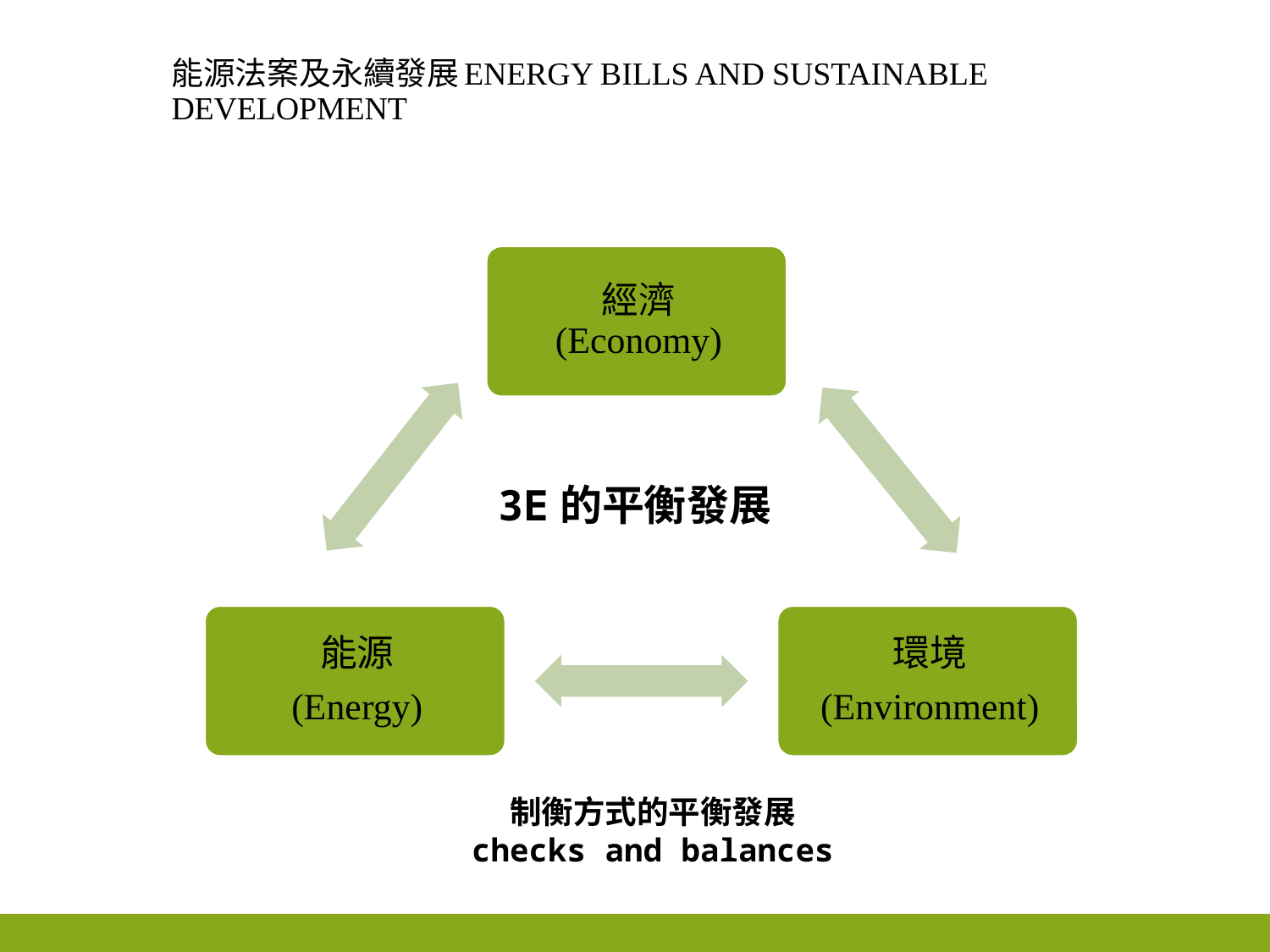

# 能源法案及永續發展Energy bills and sustainable development
經濟
(Economy)

環境
(Environment)

能源
(Energy)

3E的平衡發展
制衡方式的平衡發展
checks and balances